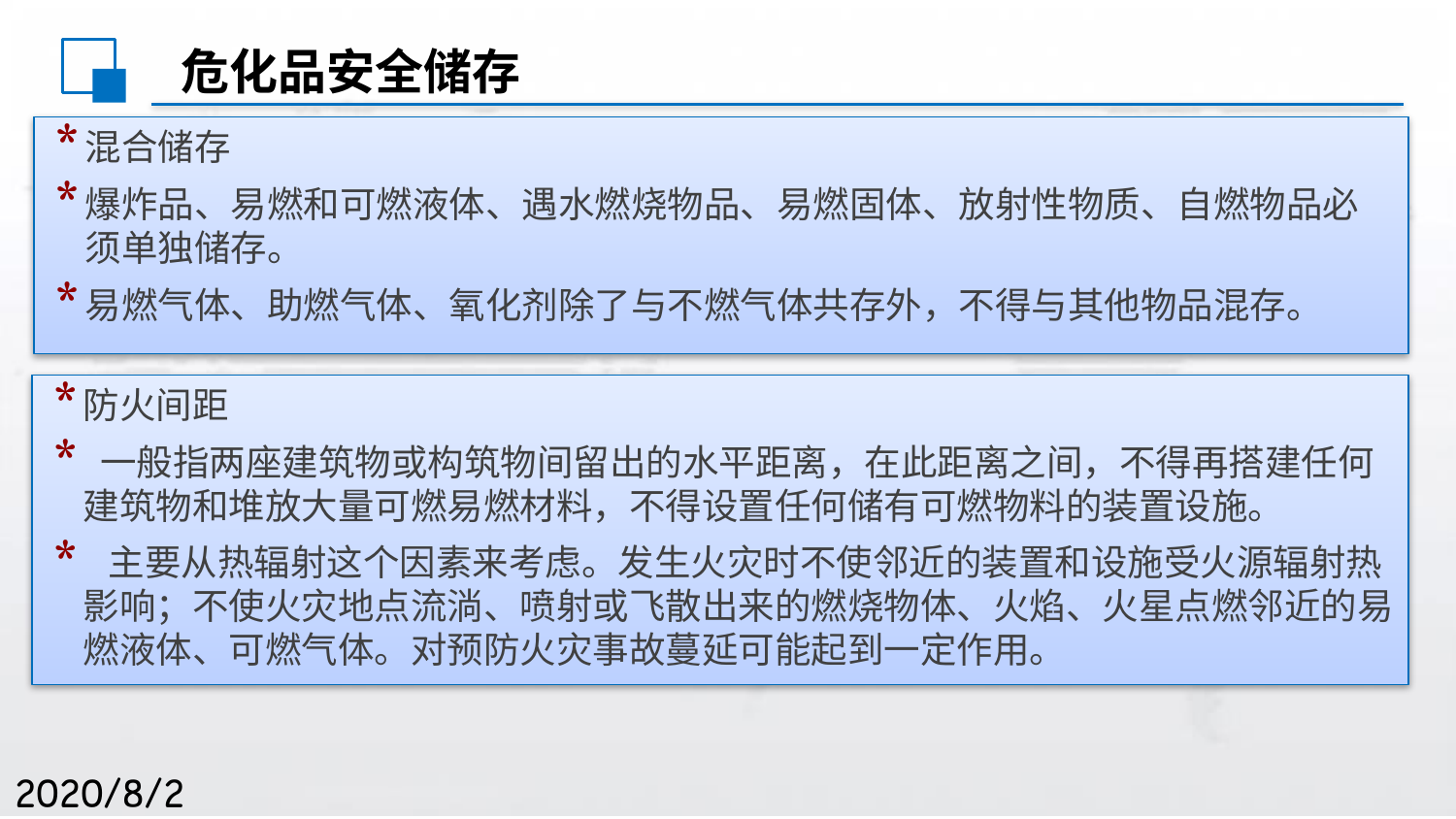

危化品安全储存
混合储存
爆炸品、易燃和可燃液体、遇水燃烧物品、易燃固体、放射性物质、自燃物品必须单独储存。
易燃气体、助燃气体、氧化剂除了与不燃气体共存外，不得与其他物品混存。

防火间距
 一般指两座建筑物或构筑物间留出的水平距离，在此距离之间，不得再搭建任何建筑物和堆放大量可燃易燃材料，不得设置任何储有可燃物料的装置设施。
  主要从热辐射这个因素来考虑。发生火灾时不使邻近的装置和设施受火源辐射热影响；不使火灾地点流淌、喷射或飞散出来的燃烧物体、火焰、火星点燃邻近的易燃液体、可燃气体。对预防火灾事故蔓延可能起到一定作用。
2020/8/2